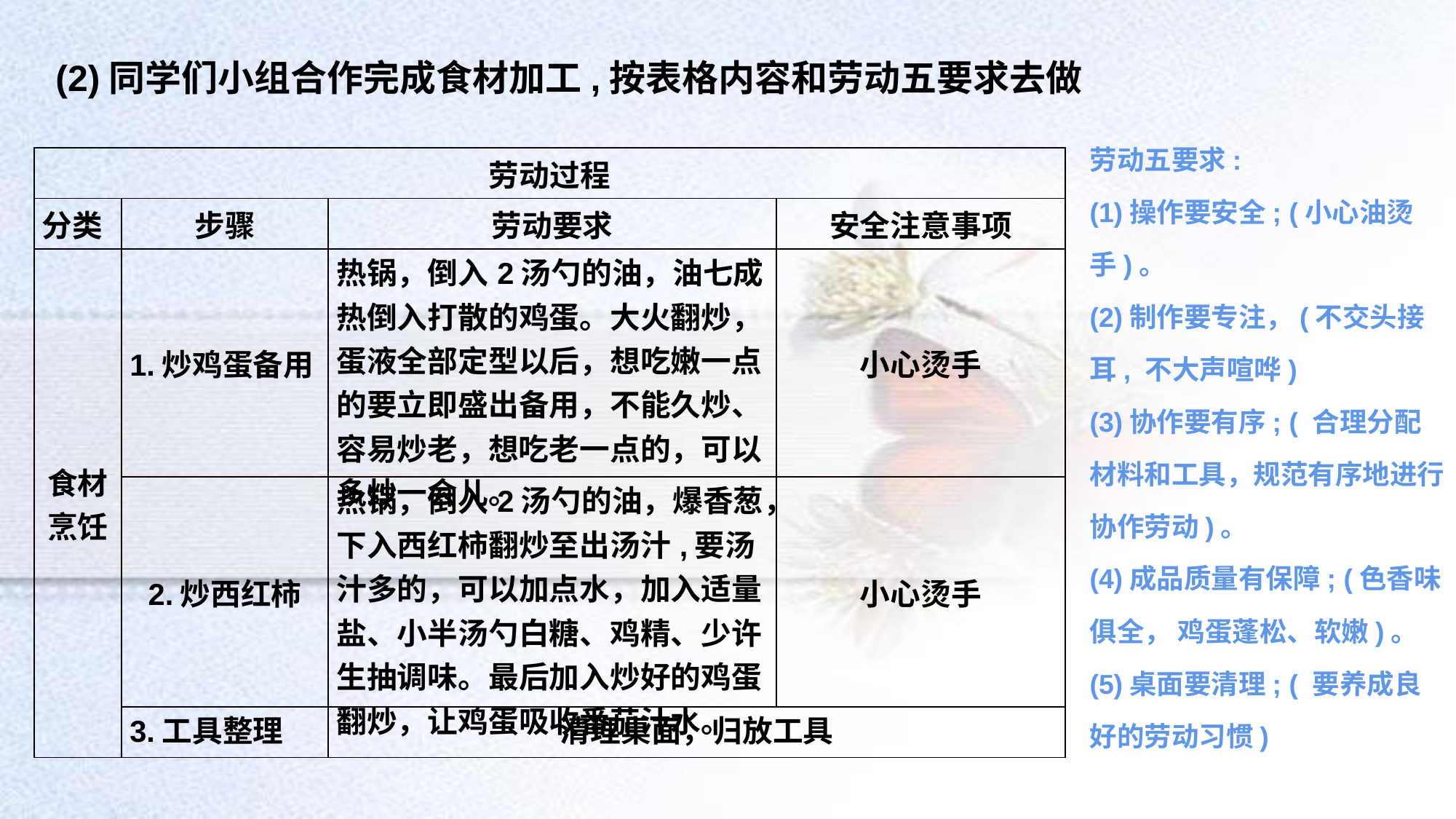

(2)同学们小组合作完成食材加工,按表格内容和劳动五要求去做
劳动五要求:
(1)操作要安全; (小心油烫手)。
(2)制作要专注，(不交头接耳, 不大声喧哗)
(3)协作要有序; ( 合理分配材料和工具，规范有序地进行协作劳动)。
(4)成品质量有保障; (色香味俱全， 鸡蛋蓬松、软嫩)。
(5)桌面要清理; ( 要养成良好的劳动习惯)
| 劳动过程 |  |  |  |
| --- | --- | --- | --- |
| 分类 | 步骤 | 劳动要求 | 安全注意事项 |
| 食材 烹饪 | 1.炒鸡蛋备用 | 热锅，倒入2汤勺的油，油七成热倒入打散的鸡蛋。大火翻炒，蛋液全部定型以后，想吃嫩一点的要立即盛出备用，不能久炒、容易炒老，想吃老一点的，可以多炒一会儿。 | 小心烫手 |
|  | 2.炒西红柿 | 热锅，倒入2汤勺的油，爆香葱，下入西红柿翻炒至出汤汁,要汤汁多的，可以加点水，加入适量盐、小半汤勺白糖、鸡精、少许生抽调味。最后加入炒好的鸡蛋翻炒，让鸡蛋吸收番茄汁水。 | 小心烫手 |
|  | 3.工具整理 | 清理桌面，归放工具 |  |